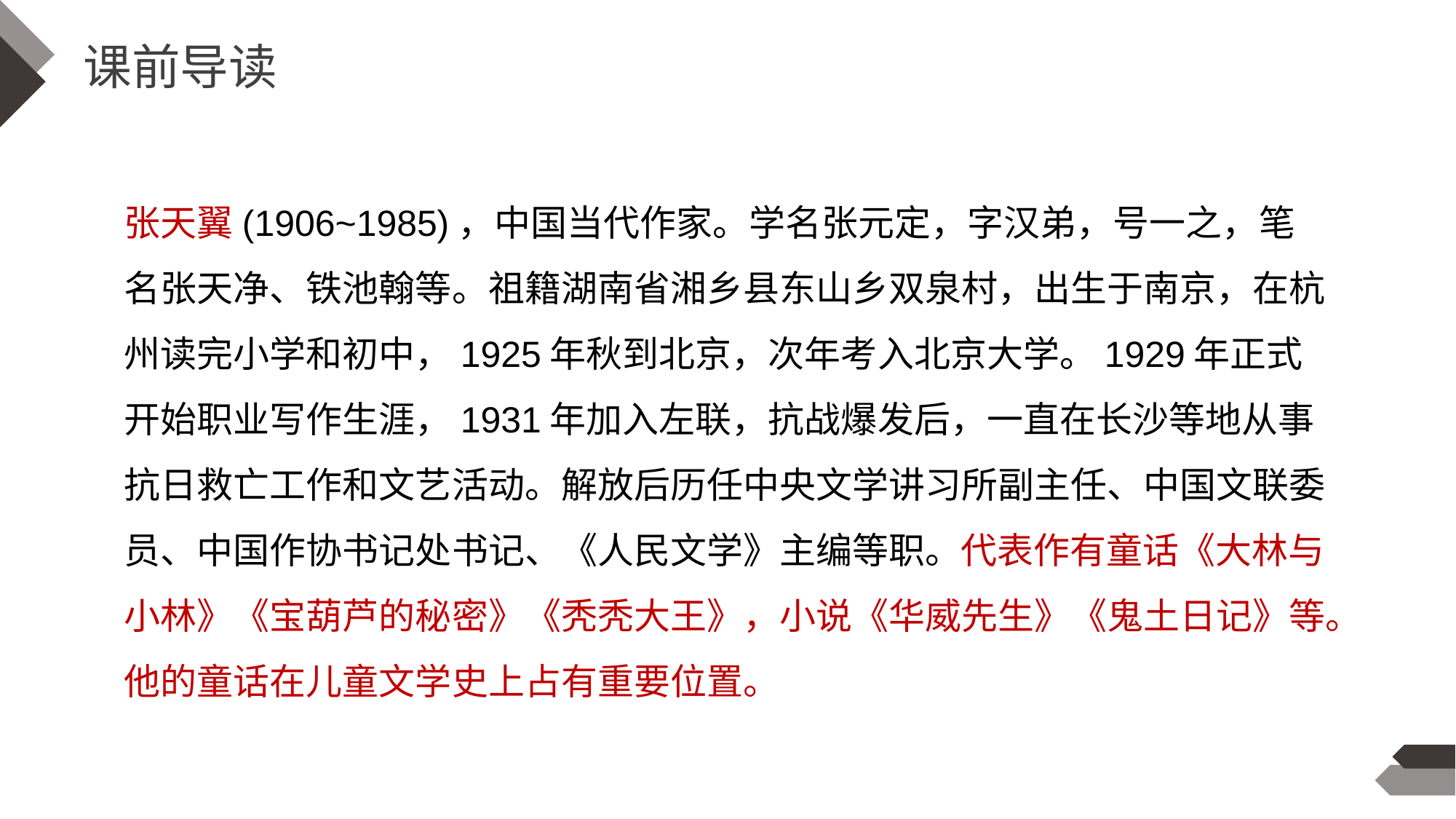

课前导读
张天翼(1906~1985)，中国当代作家。学名张元定，字汉弟，号一之，笔名张天净、铁池翰等。祖籍湖南省湘乡县东山乡双泉村，出生于南京，在杭州读完小学和初中，1925年秋到北京，次年考入北京大学。1929年正式开始职业写作生涯，1931年加入左联，抗战爆发后，一直在长沙等地从事抗日救亡工作和文艺活动。解放后历任中央文学讲习所副主任、中国文联委员、中国作协书记处书记、《人民文学》主编等职。代表作有童话《大林与小林》《宝葫芦的秘密》《秃秃大王》，小说《华威先生》《鬼土日记》等。他的童话在儿童文学史上占有重要位置。